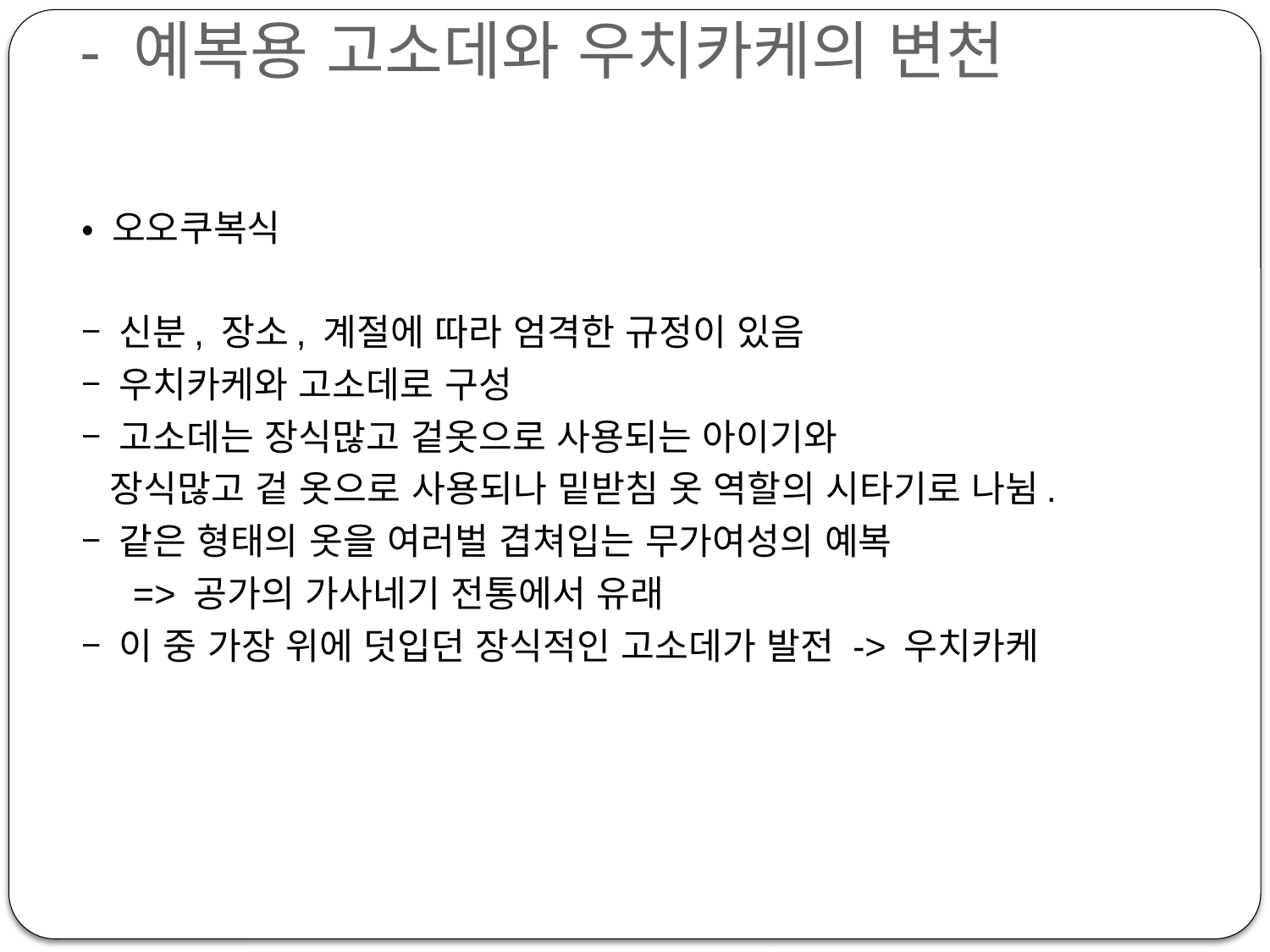

# - 예복용 고소데와 우치카케의 변천
• 오오쿠복식

– 신분, 장소, 계절에 따라 엄격한 규정이 있음
– 우치카케와 고소데로 구성
– 고소데는 장식많고 겉옷으로 사용되는 아이기와
  장식많고 겉 옷으로 사용되나 밑받침 옷 역할의 시타기로 나뉨.
– 같은 형태의 옷을 여러벌 겹쳐입는 무가여성의 예복
     => 공가의 가사네기 전통에서 유래
– 이 중 가장 위에 덧입던 장식적인 고소데가 발전 -> 우치카케